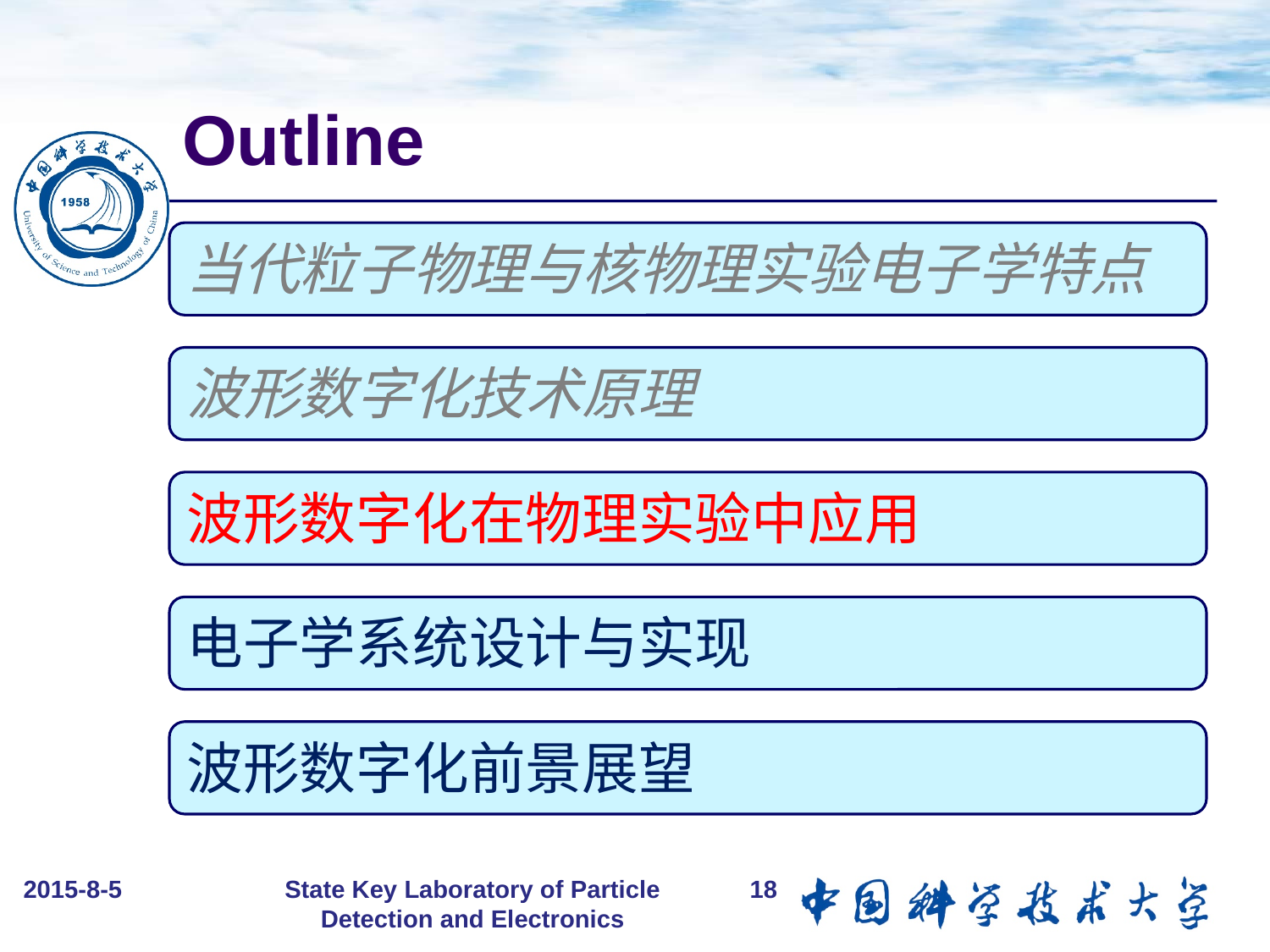

# Outline
当代粒子物理与核物理实验电子学特点
波形数字化技术原理
波形数字化在物理实验中应用
电子学系统设计与实现
波形数字化前景展望
2015-8-5
State Key Laboratory of Particle Detection and Electronics
18